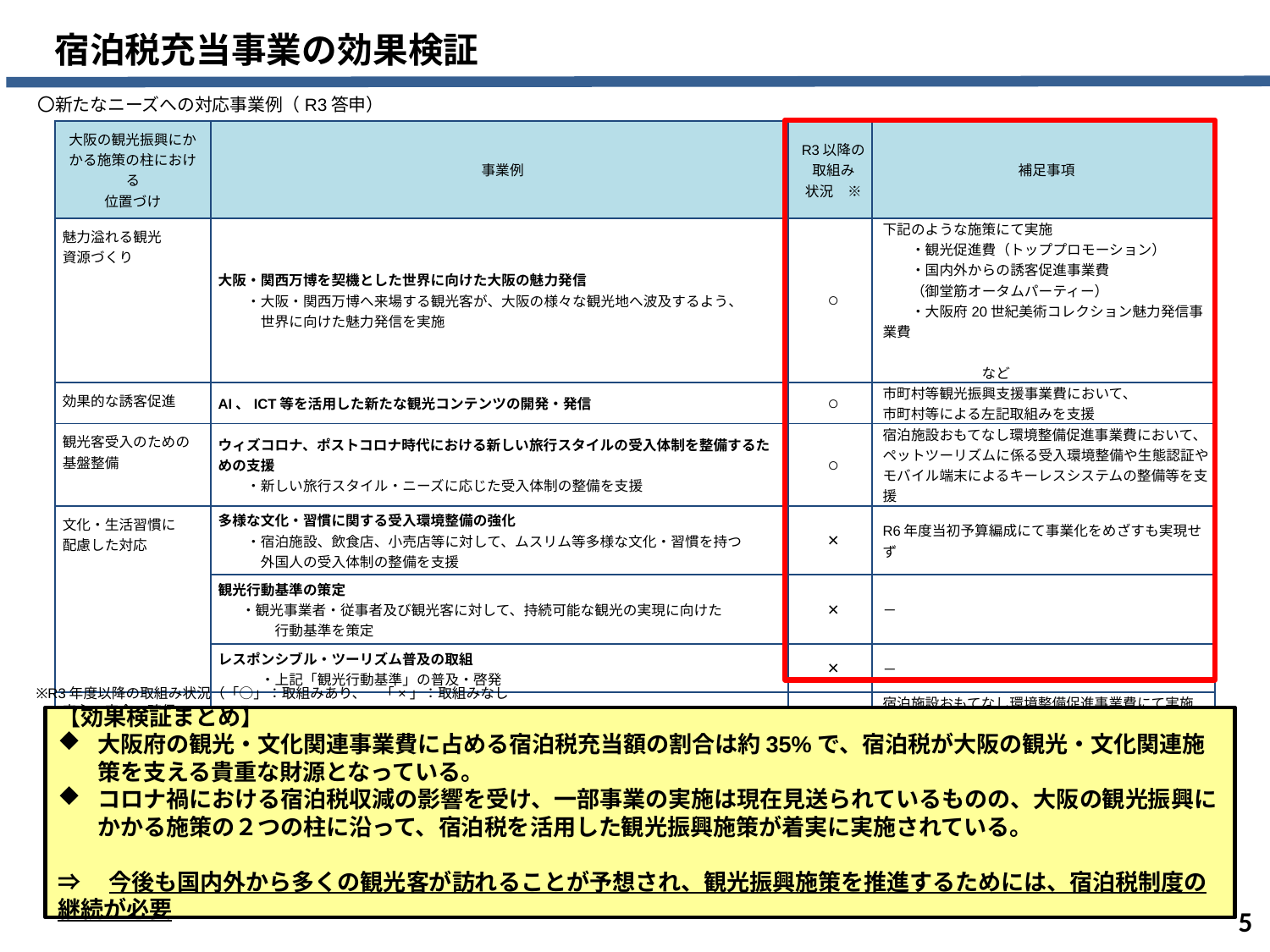

宿泊税充当事業の効果検証
〇新たなニーズへの対応事業例（R3答申）

| 大阪の観光振興にかかる施策の柱における 位置づけ | 事業例 | R3以降の 取組み 状況　※ | 補足事項 |
| --- | --- | --- | --- |
| 魅力溢れる観光 資源づくり | 大阪・関西万博を契機とした世界に向けた大阪の魅力発信 　　・大阪・関西万博へ来場する観光客が、大阪の様々な観光地へ波及するよう、 　　　世界に向けた魅力発信を実施 | ○ | 下記のような施策にて実施 　　・観光促進費（トッププロモーション） 　　・国内外からの誘客促進事業費 　　（御堂筋オータムパーティー） 　　・大阪府20世紀美術コレクション魅力発信事業費 　　　　　　　　　　　　　　　　　　　　　　　　　　　　　　など |
| 効果的な誘客促進 | AI、ICT等を活用した新たな観光コンテンツの開発・発信 | ○ | 市町村等観光振興支援事業費において、 市町村等による左記取組みを支援 |
| 観光客受入のための 基盤整備 | ウィズコロナ、ポストコロナ時代における新しい旅行スタイルの受入体制を整備するための支援 　　・新しい旅行スタイル・ニーズに応じた受入体制の整備を支援 | ○ | 宿泊施設おもてなし環境整備促進事業費において、 ペットツーリズムに係る受入環境整備や生態認証や モバイル端末によるキーレスシステムの整備等を支援 |
| 文化・生活習慣に 配慮した対応 | 多様な文化・習慣に関する受入環境整備の強化 　　・宿泊施設、飲食店、小売店等に対して、ムスリム等多様な文化・習慣を持つ 　　　外国人の受入体制の整備を支援 | × | R6年度当初予算編成にて事業化をめざすも実現せず |
|  | 観光行動基準の策定 ・観光事業者・従事者及び観光客に対して、持続可能な観光の実現に向けた 　　　　行動基準を策定 | × | － |
|  | レスポンシブル・ツーリズム普及の取組 　　　・上記「観光行動基準」の普及・啓発 | × | － |
| 安心・安全の確保 | 観光分野にかかる感染症対策への宿泊税活用 | ○ | 宿泊施設おもてなし環境整備促進事業費にて実施 （R４年度まで） |
| 効果的な誘客促進 | デジタルマーケティングの強化 　　　・WEB、SNS等のデジタル媒体を活用したプロモーションを強化 | × | － |
|  | 海外宿泊予約サイトと連携したプロモーションの実施 | × | － |
| 観光客受入のための 基盤整備 | MICEのリアル・オンラインでのハイブリット実施のための設備投資支援 | ○ | MICE誘致推進事業にて実施 |
※R3年度以降の取組み状況（「○」：取組みあり、　「×」：取組みなし
【効果検証まとめ】
大阪府の観光・文化関連事業費に占める宿泊税充当額の割合は約35%で、宿泊税が大阪の観光・文化関連施策を支える貴重な財源となっている。
コロナ禍における宿泊税収減の影響を受け、一部事業の実施は現在見送られているものの、大阪の観光振興にかかる施策の２つの柱に沿って、宿泊税を活用した観光振興施策が着実に実施されている。

⇒　今後も国内外から多くの観光客が訪れることが予想され、観光振興施策を推進するためには、宿泊税制度の継続が必要
5